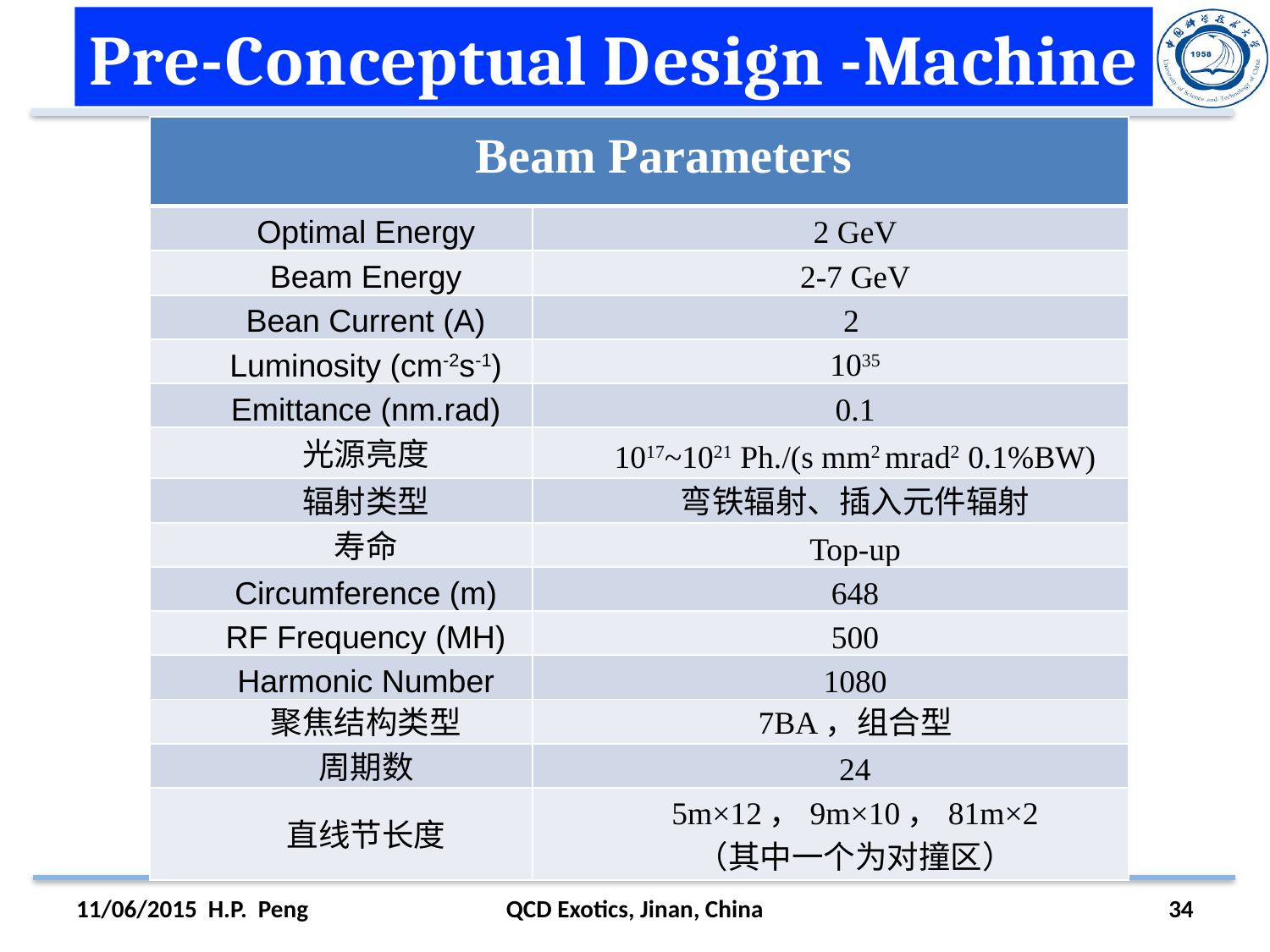

# Pre-Conceptual Design -Machine
| Beam Parameters |  |
| --- | --- |
| Optimal Energy | 2 GeV |
| Beam Energy | 2-7 GeV |
| Bean Current (A) | 2 |
| Luminosity (cm-2s-1) | 1035 |
| Emittance (nm.rad) | 0.1 |
| 光源亮度 | 1017~1021 Ph./(s mm2 mrad2 0.1%BW) |
| 辐射类型 | 弯铁辐射、插入元件辐射 |
| 寿命 | Top-up |
| Circumference (m) | 648 |
| RF Frequency (MH) | 500 |
| Harmonic Number | 1080 |
| 聚焦结构类型 | 7BA，组合型 |
| 周期数 | 24 |
| 直线节长度 | 5m×12，9m×10，81m×2 （其中一个为对撞区） |
11/06/2015  H.P.  Peng
QCD Exotics, Jinan, China
34